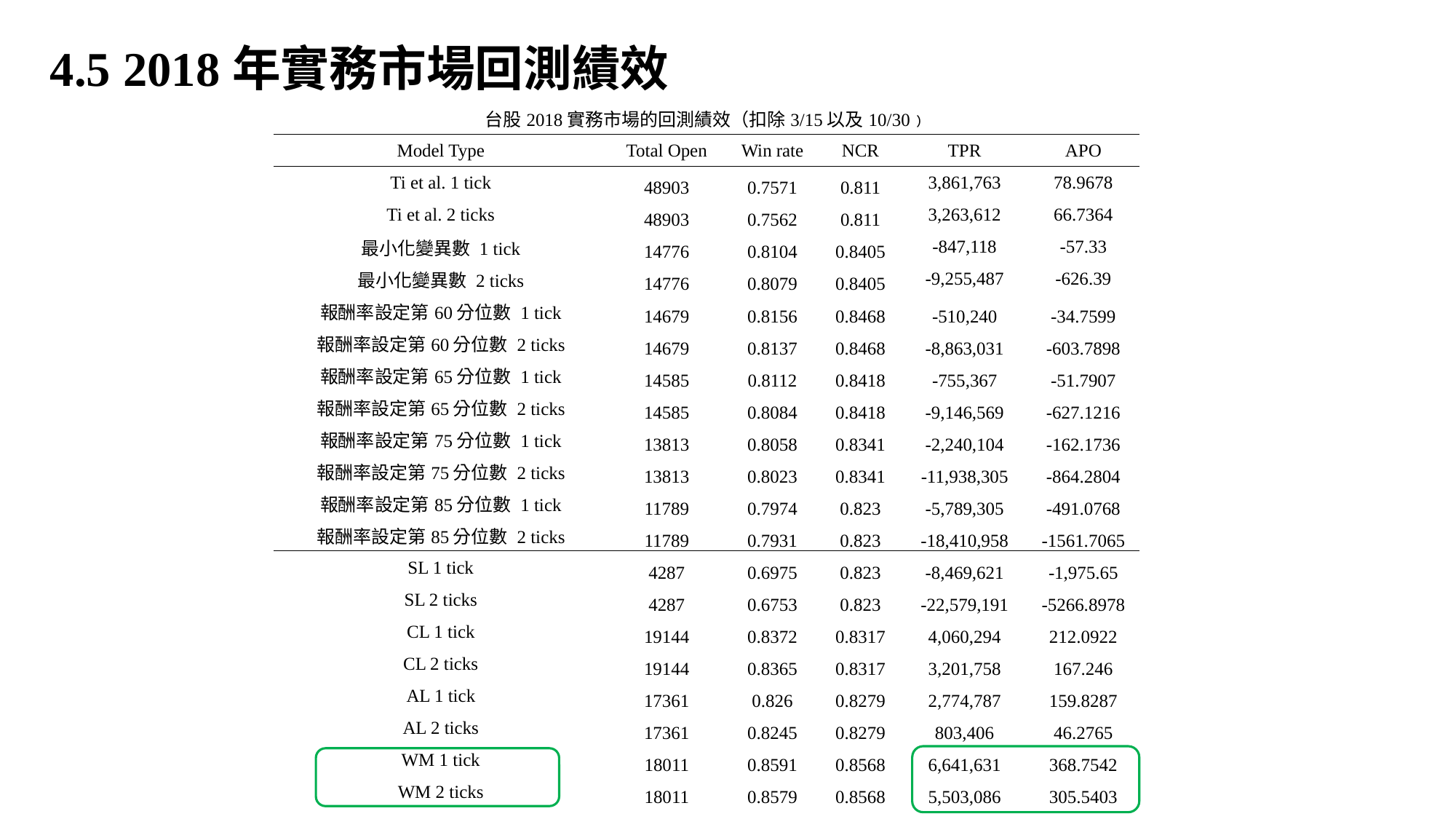

4.5 2018年實務市場回測績效
| 台股2018實務市場的回測績效（扣除3/15以及10/30﹚ |  |  |  |  |  |
| --- | --- | --- | --- | --- | --- |
| Model Type | Total Open | Win rate | NCR | TPR | APO |
| Ti et al. 1 tick | 48903 | 0.7571 | 0.811 | 3,861,763 | 78.9678 |
| Ti et al. 2 ticks | 48903 | 0.7562 | 0.811 | 3,263,612 | 66.7364 |
| 最小化變異數 1 tick | 14776 | 0.8104 | 0.8405 | -847,118 | -57.33 |
| 最小化變異數 2 ticks | 14776 | 0.8079 | 0.8405 | -9,255,487 | -626.39 |
| 報酬率設定第60分位數 1 tick | 14679 | 0.8156 | 0.8468 | -510,240 | -34.7599 |
| 報酬率設定第60分位數 2 ticks | 14679 | 0.8137 | 0.8468 | -8,863,031 | -603.7898 |
| 報酬率設定第65分位數 1 tick | 14585 | 0.8112 | 0.8418 | -755,367 | -51.7907 |
| 報酬率設定第65分位數 2 ticks | 14585 | 0.8084 | 0.8418 | -9,146,569 | -627.1216 |
| 報酬率設定第75分位數 1 tick | 13813 | 0.8058 | 0.8341 | -2,240,104 | -162.1736 |
| 報酬率設定第75分位數 2 ticks | 13813 | 0.8023 | 0.8341 | -11,938,305 | -864.2804 |
| 報酬率設定第85分位數 1 tick | 11789 | 0.7974 | 0.823 | -5,789,305 | -491.0768 |
| 報酬率設定第85分位數 2 ticks | 11789 | 0.7931 | 0.823 | -18,410,958 | -1561.7065 |
| SL 1 tick | 4287 | 0.6975 | 0.823 | -8,469,621 | -1,975.65 |
| SL 2 ticks | 4287 | 0.6753 | 0.823 | -22,579,191 | -5266.8978 |
| CL 1 tick | 19144 | 0.8372 | 0.8317 | 4,060,294 | 212.0922 |
| CL 2 ticks | 19144 | 0.8365 | 0.8317 | 3,201,758 | 167.246 |
| AL 1 tick | 17361 | 0.826 | 0.8279 | 2,774,787 | 159.8287 |
| AL 2 ticks | 17361 | 0.8245 | 0.8279 | 803,406 | 46.2765 |
| WM 1 tick | 18011 | 0.8591 | 0.8568 | 6,641,631 | 368.7542 |
| WM 2 ticks | 18011 | 0.8579 | 0.8568 | 5,503,086 | 305.5403 |